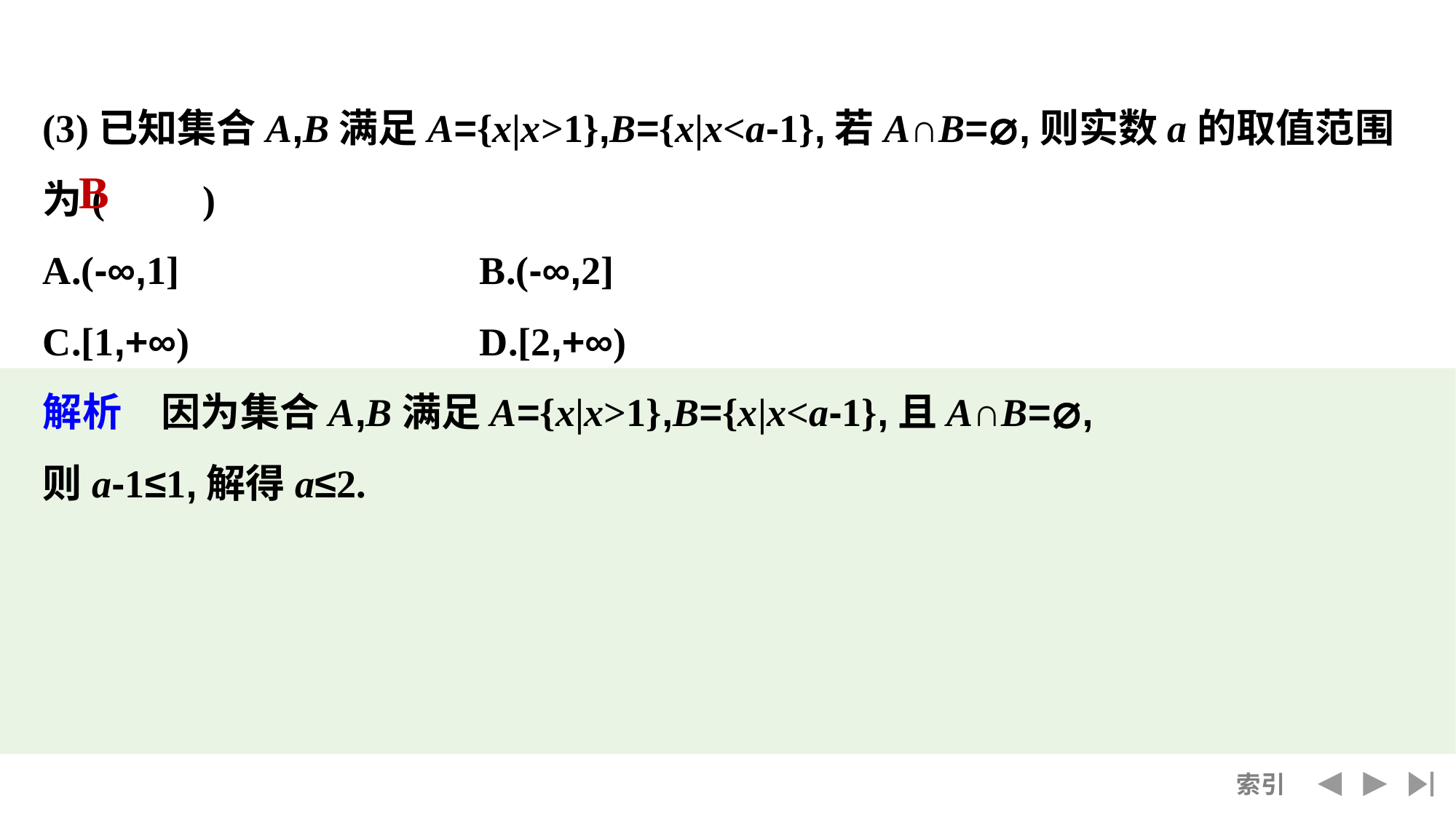

(3)已知集合A,B满足A={x|x>1},B={x|x<a-1},若A∩B=⌀,则实数a的取值范围为(　　)
A.(-∞,1]			B.(-∞,2]
C.[1,+∞)			D.[2,+∞)
解析　因为集合A,B满足A={x|x>1},B={x|x<a-1},且A∩B=⌀,
则a-1≤1,解得a≤2.
B